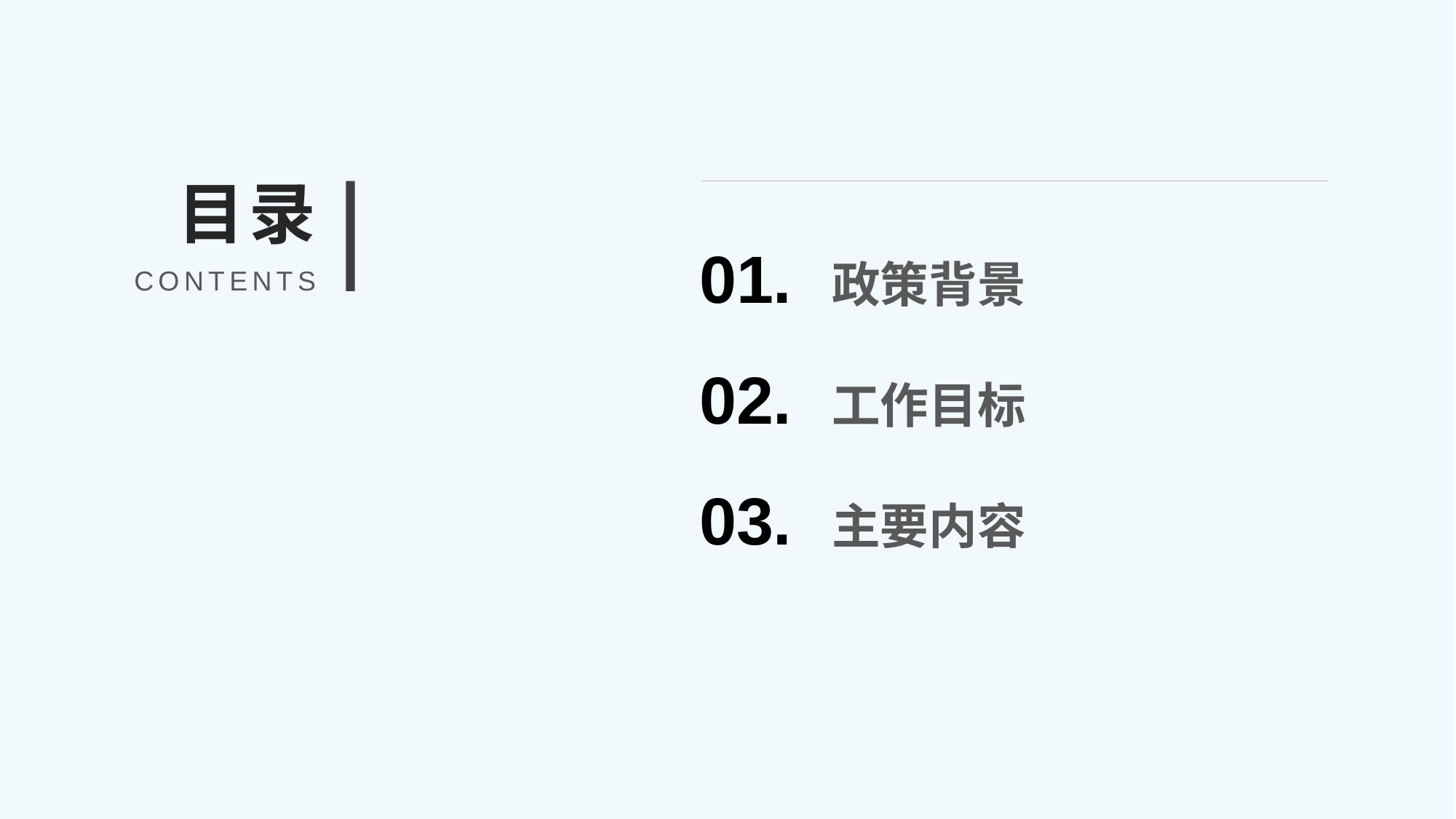

目录

01.
政策背景
CONTENTS
02.
工作目标
03.
主要内容